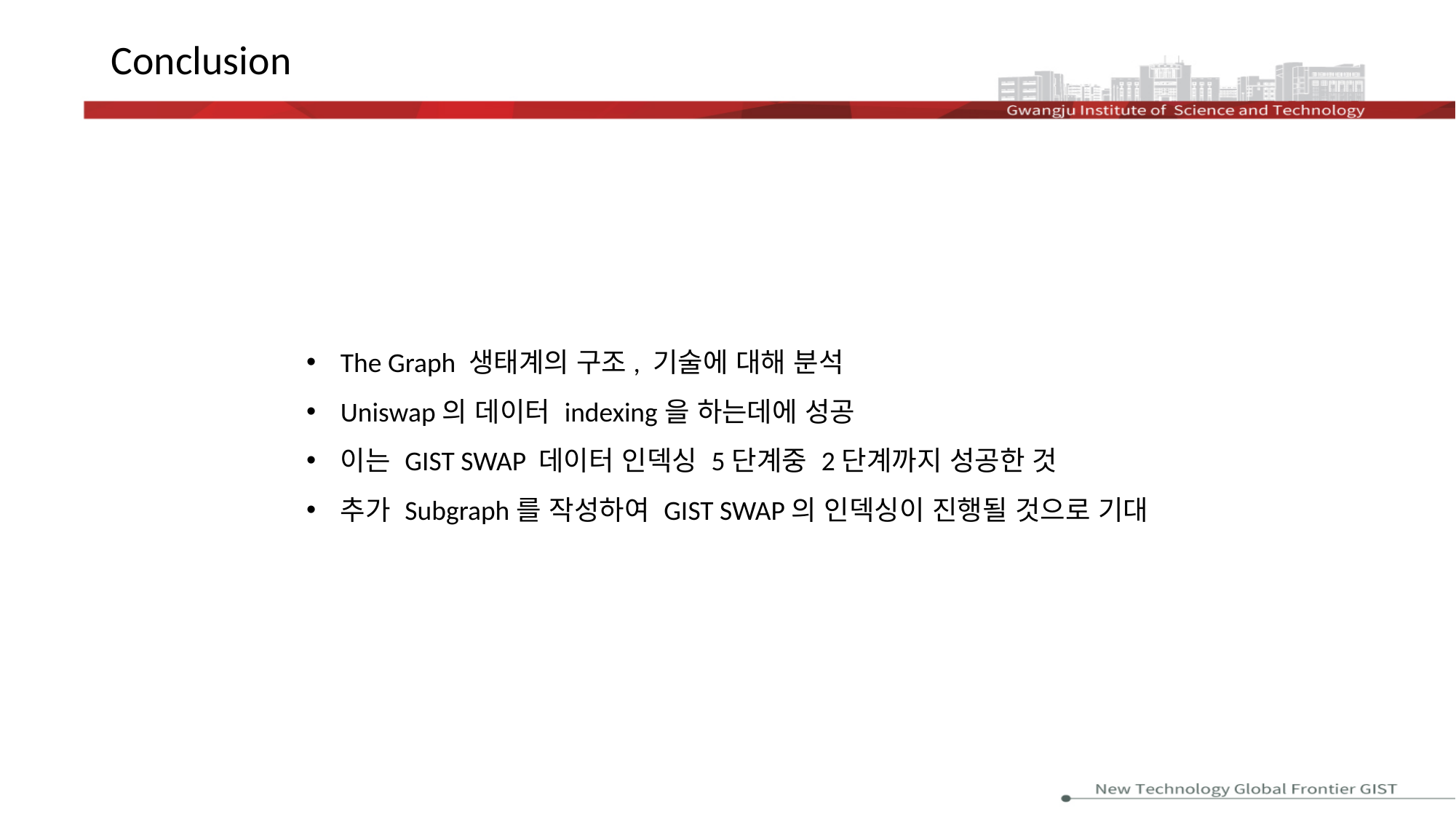

# Conclusion

The Graph 생태계의 구조, 기술에 대해 분석
Uniswap의 데이터 indexing을 하는데에 성공
이는 GIST SWAP 데이터 인덱싱 5단계중 2단계까지 성공한 것
추가 Subgraph를 작성하여 GIST SWAP의 인덱싱이 진행될 것으로 기대